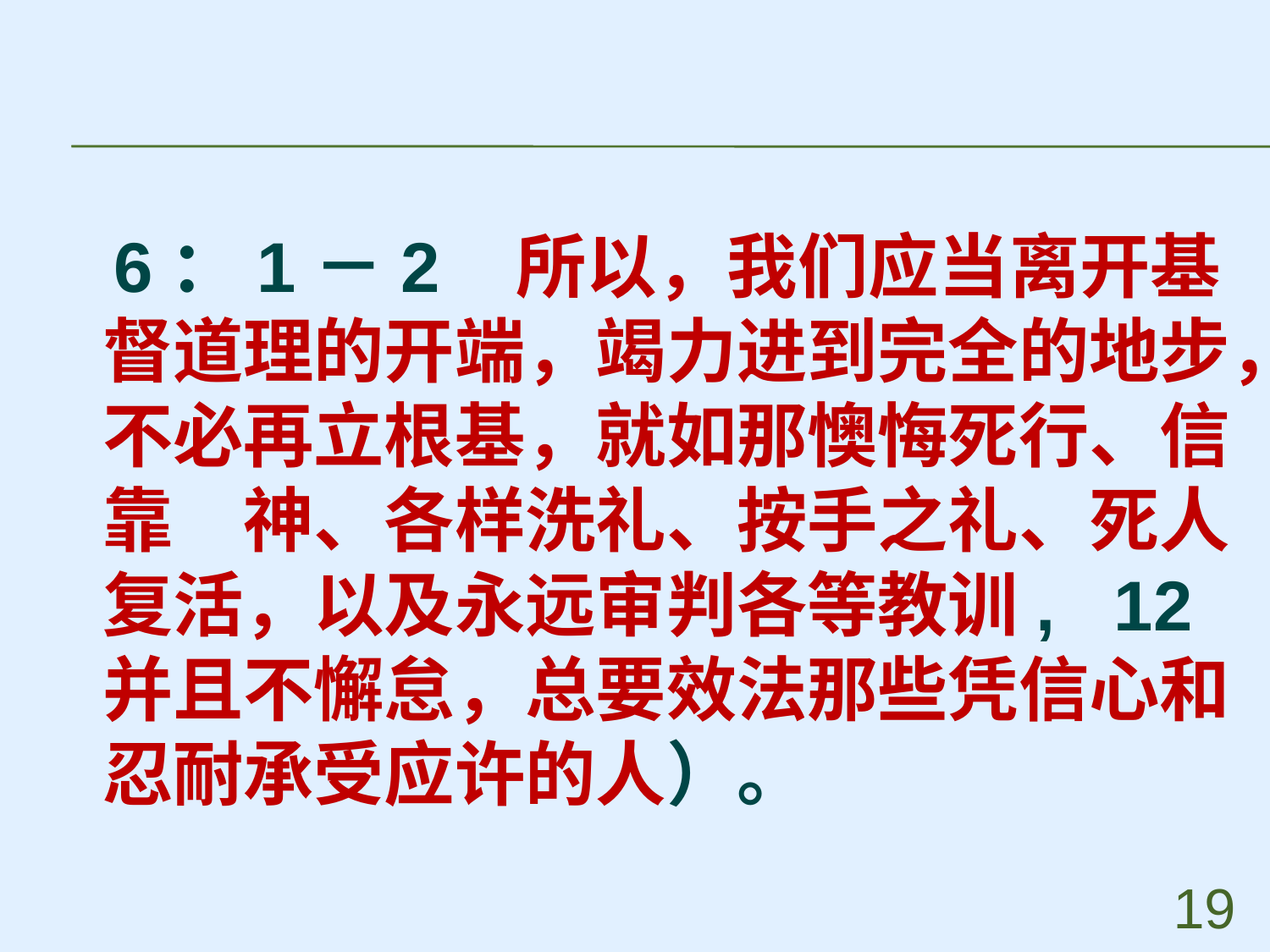

#
   6：1－2   所以，我们应当离开基督道理的开端，竭力进到完全的地步，不必再立根基，就如那懊悔死行、信靠　神、各样洗礼、按手之礼、死人复活，以及永远审判各等教训,   12  并且不懈怠，总要效法那些凭信心和忍耐承受应许的人）。
19